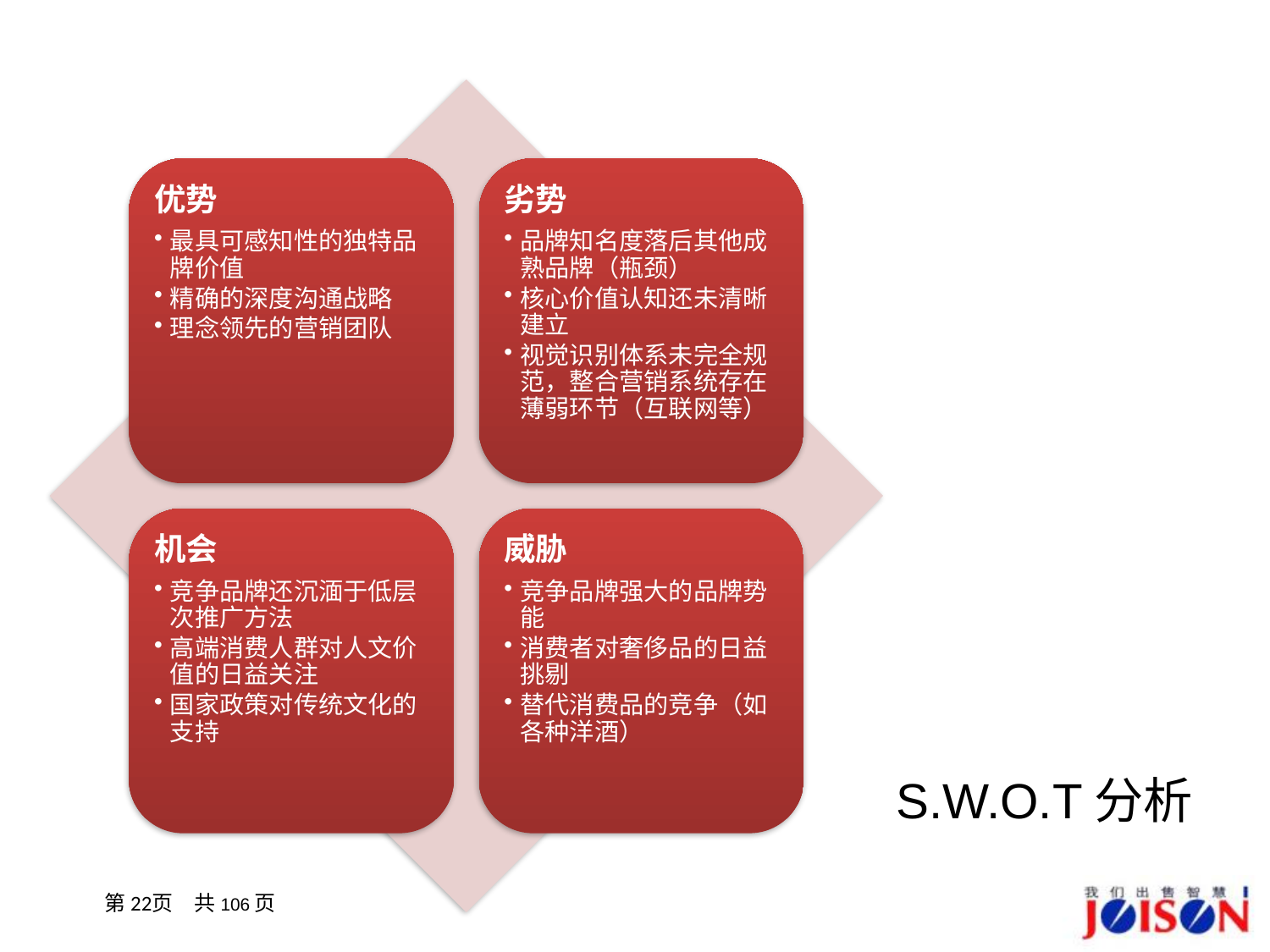

优势
最具可感知性的独特品牌价值
精确的深度沟通战略
理念领先的营销团队

劣势
品牌知名度落后其他成熟品牌（瓶颈）
核心价值认知还未清晰建立
视觉识别体系未完全规范，整合营销系统存在薄弱环节（互联网等）

机会
竞争品牌还沉湎于低层次推广方法
高端消费人群对人文价值的日益关注
国家政策对传统文化的支持

威胁
竞争品牌强大的品牌势能
消费者对奢侈品的日益挑剔
替代消费品的竞争（如各种洋酒）
# S.W.O.T分析